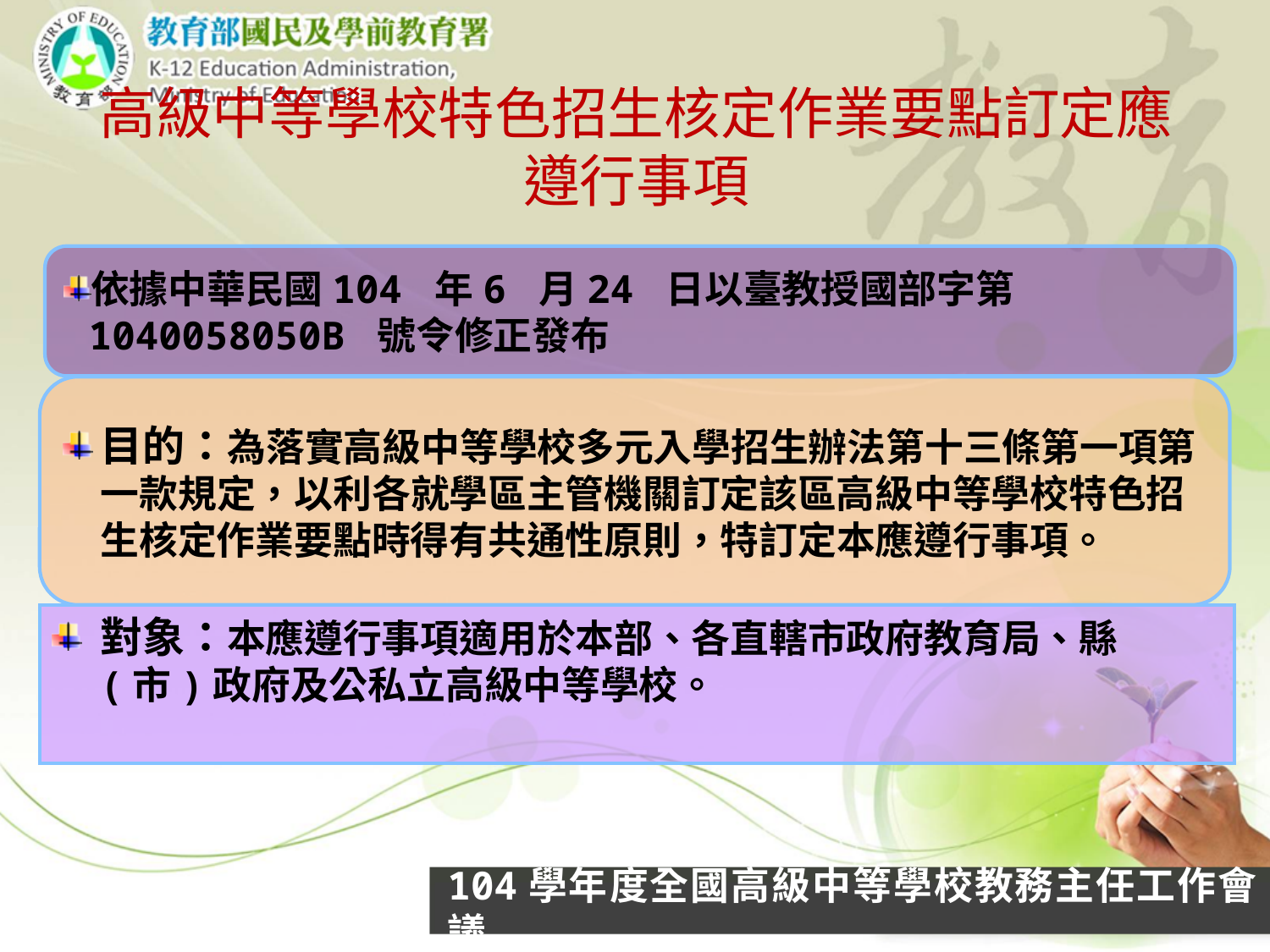

# 高級中等學校特色招生核定作業要點訂定應遵行事項
依據中華民國104 年6 月24 日以臺教授國部字第1040058050B 號令修正發布
目的：為落實高級中等學校多元入學招生辦法第十三條第一項第一款規定，以利各就學區主管機關訂定該區高級中等學校特色招生核定作業要點時得有共通性原則，特訂定本應遵行事項。
對象：本應遵行事項適用於本部、各直轄市政府教育局、縣(市)政府及公私立高級中等學校。

104學年度全國高級中等學校教務主任工作會議
18
18